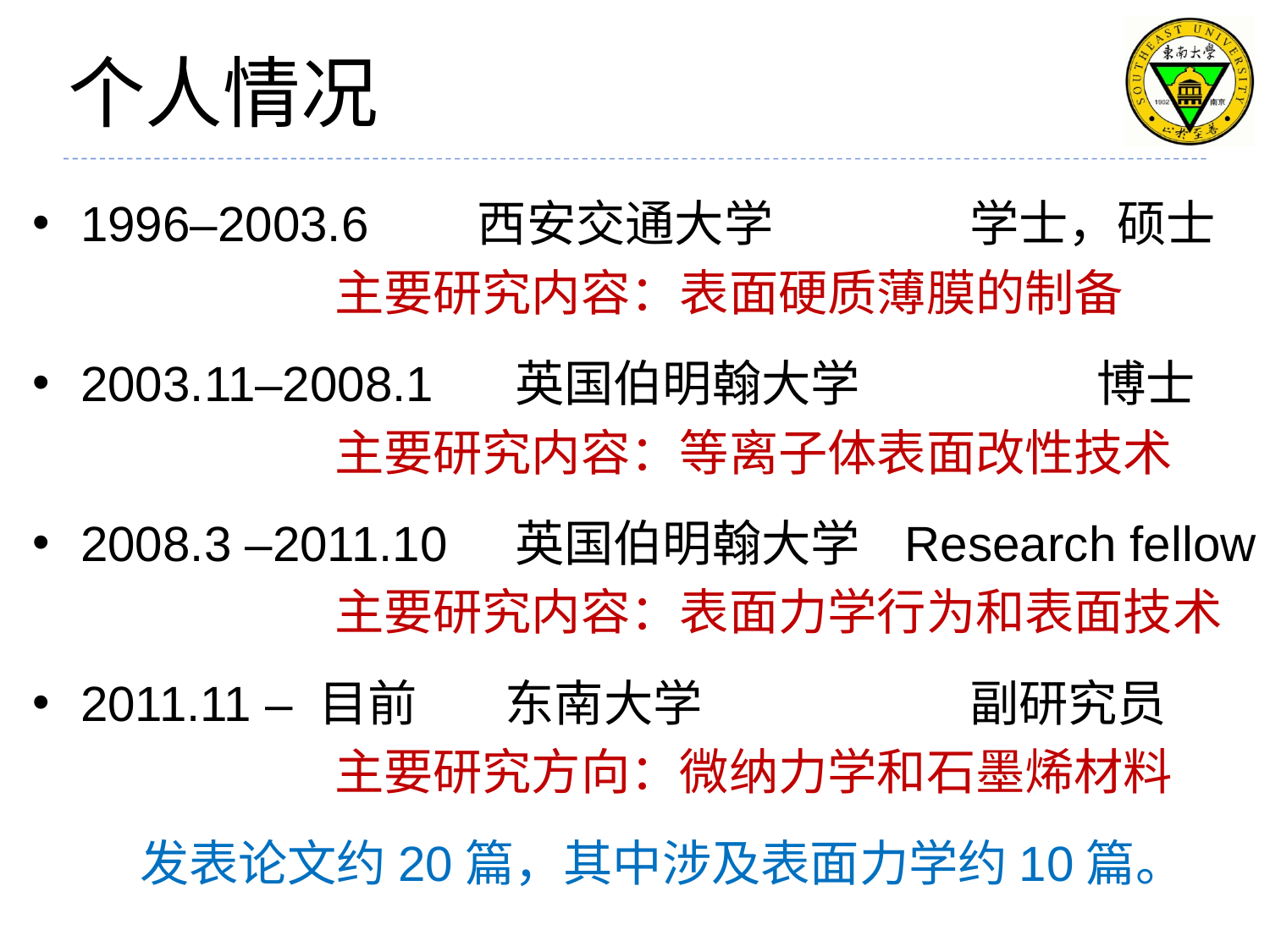

# 个人情况
1996–2003.6       西安交通大学		学士，硕士
			主要研究内容：表面硬质薄膜的制备
2003.11–2008.1     英国伯明翰大学		博士
			主要研究内容：等离子体表面改性技术
2008.3 –2011.10    英国伯明翰大学   Research fellow
			主要研究内容：表面力学行为和表面技术
2011.11 – 目前        东南大学			副研究员
			主要研究方向：微纳力学和石墨烯材料
发表论文约20篇，其中涉及表面力学约10篇。